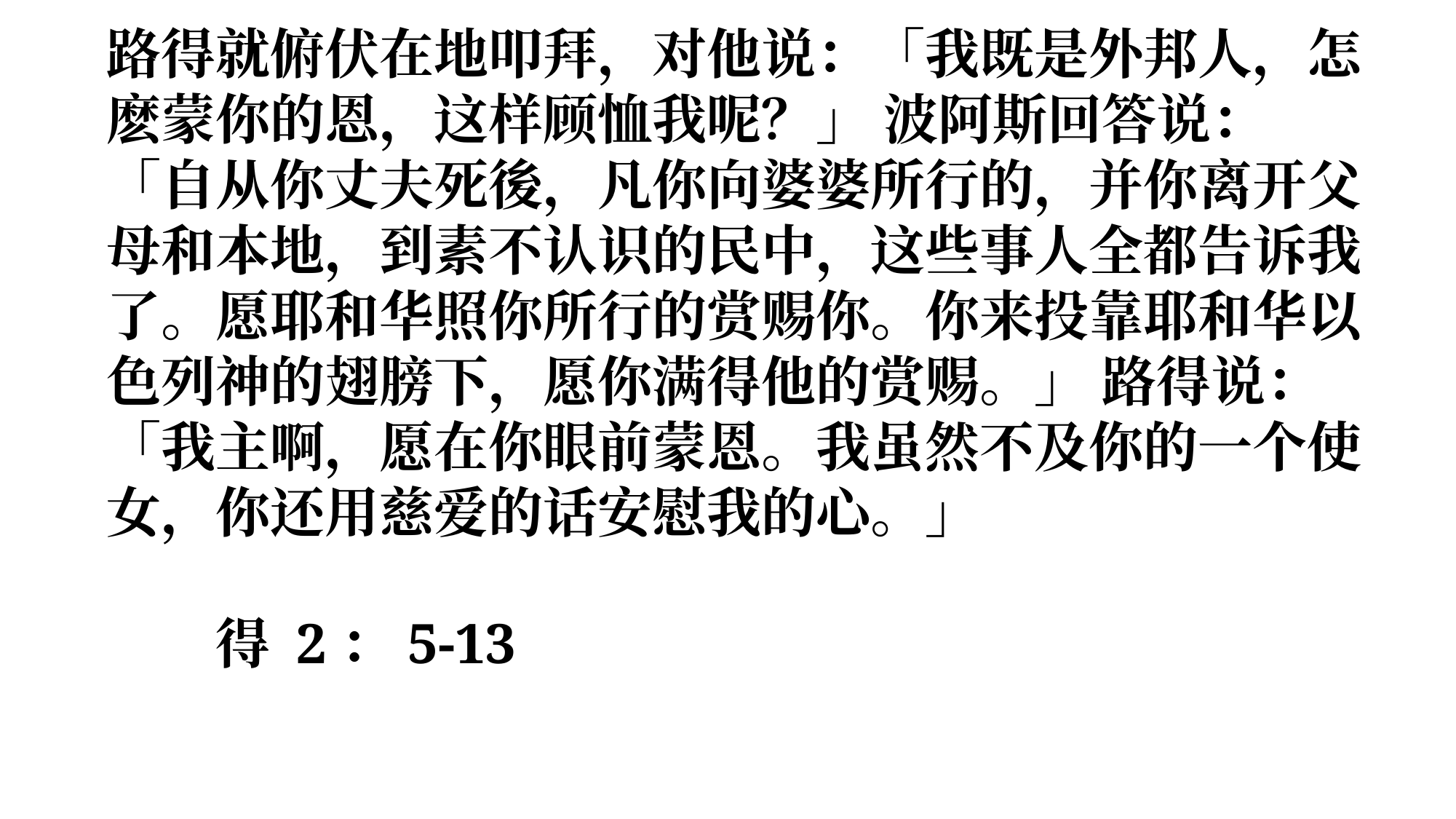

路得就俯伏在地叩拜，对他说：「我既是外邦人，怎麽蒙你的恩，这样顾恤我呢？」 波阿斯回答说：「自从你丈夫死後，凡你向婆婆所行的，并你离开父母和本地，到素不认识的民中，这些事人全都告诉我了。愿耶和华照你所行的赏赐你。你来投靠耶和华以色列神的翅膀下，愿你满得他的赏赐。」 路得说：「我主啊，愿在你眼前蒙恩。我虽然不及你的一个使女，你还用慈爱的话安慰我的心。」 															得 2：5-13